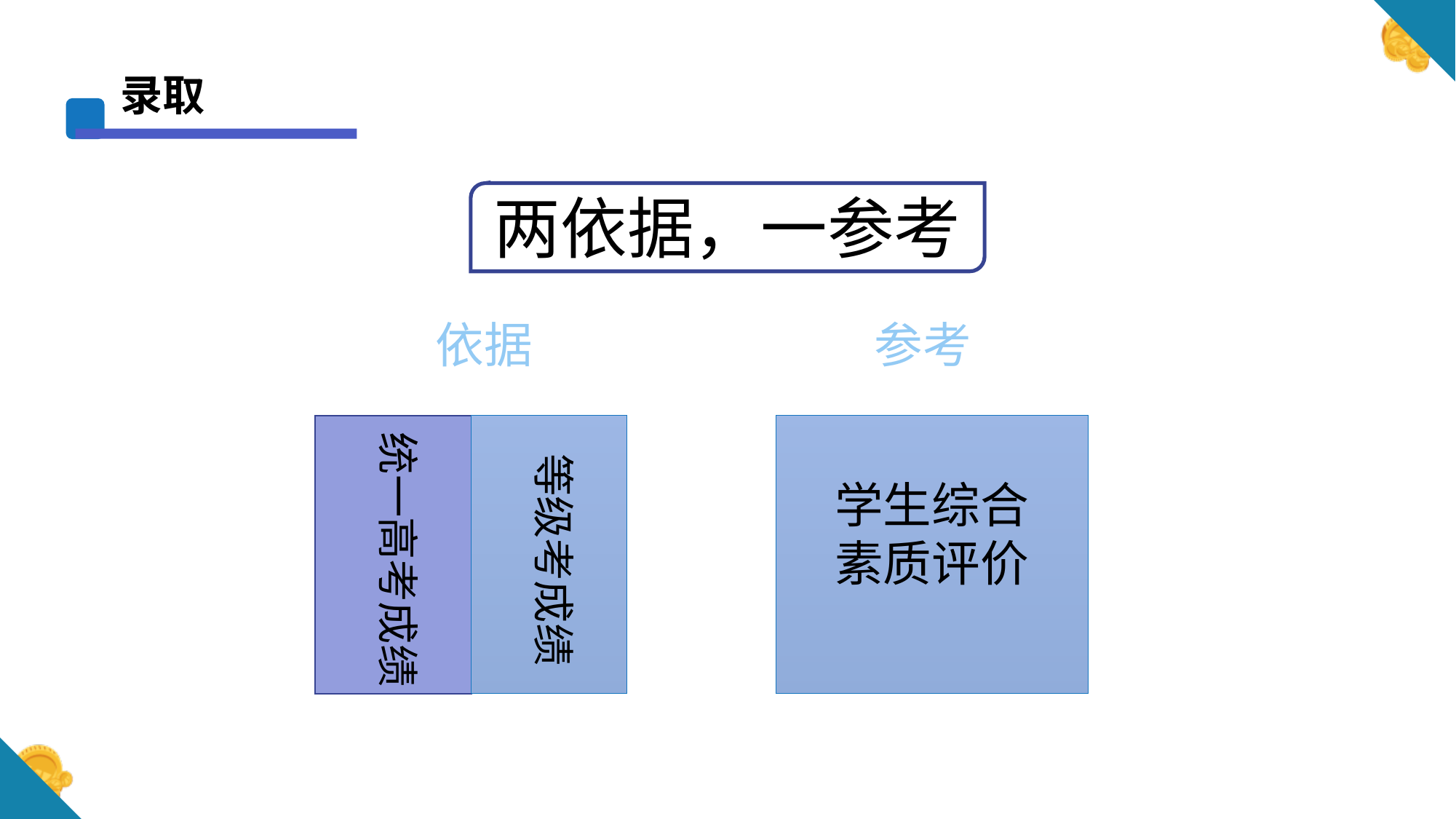

录取

两依据，一参考

依据
参考

统一高考成绩
等级考成绩
学生综合
素质评价